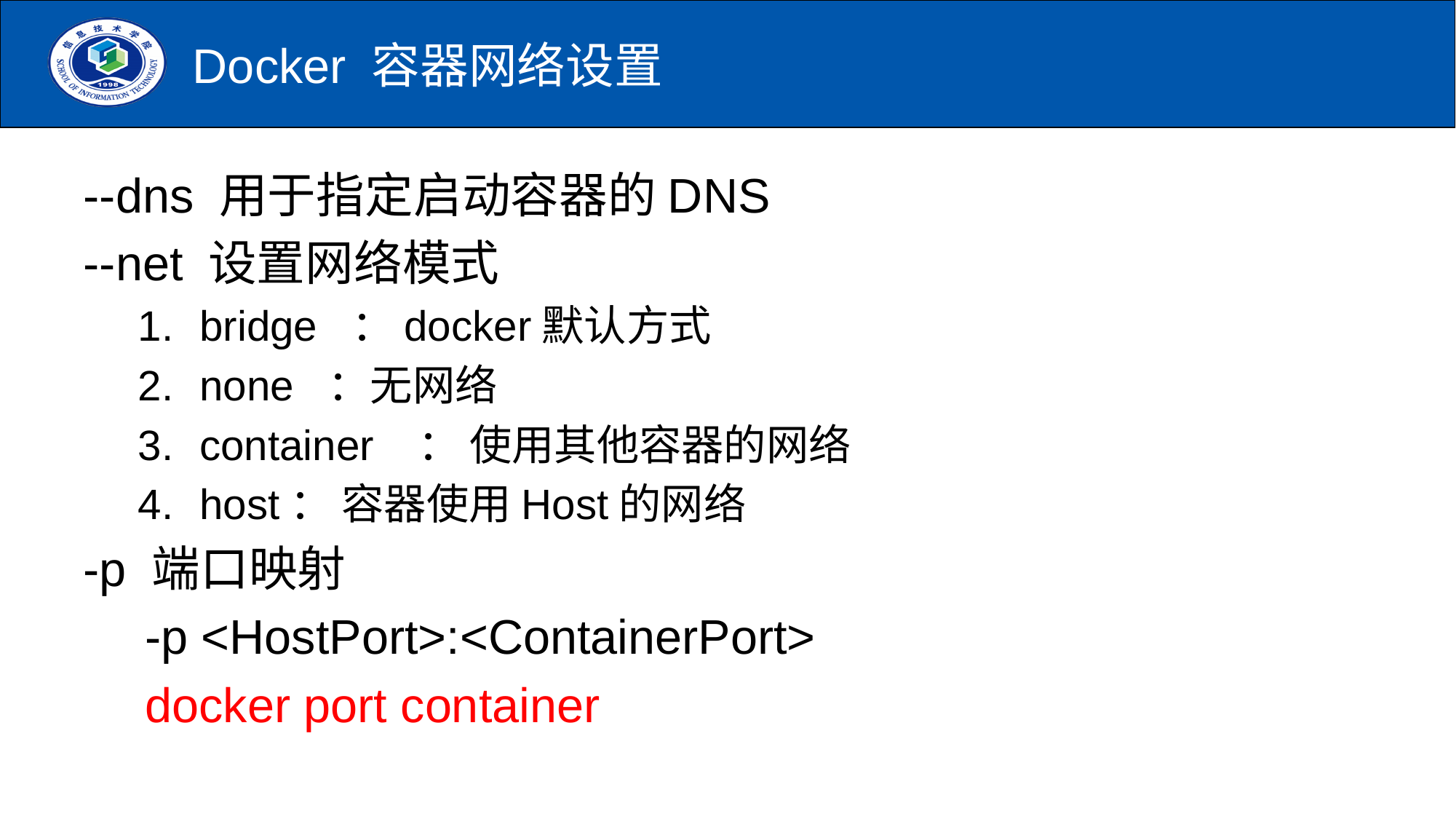

# Docker 容器网络设置
--dns 用于指定启动容器的DNS
--net 设置网络模式
bridge  ：docker默认方式
none  ：无网络
container	： 使用其他容器的网络
host： 容器使用Host的网络
-p 端口映射
	-p <HostPort>:<ContainerPort>
	docker port container